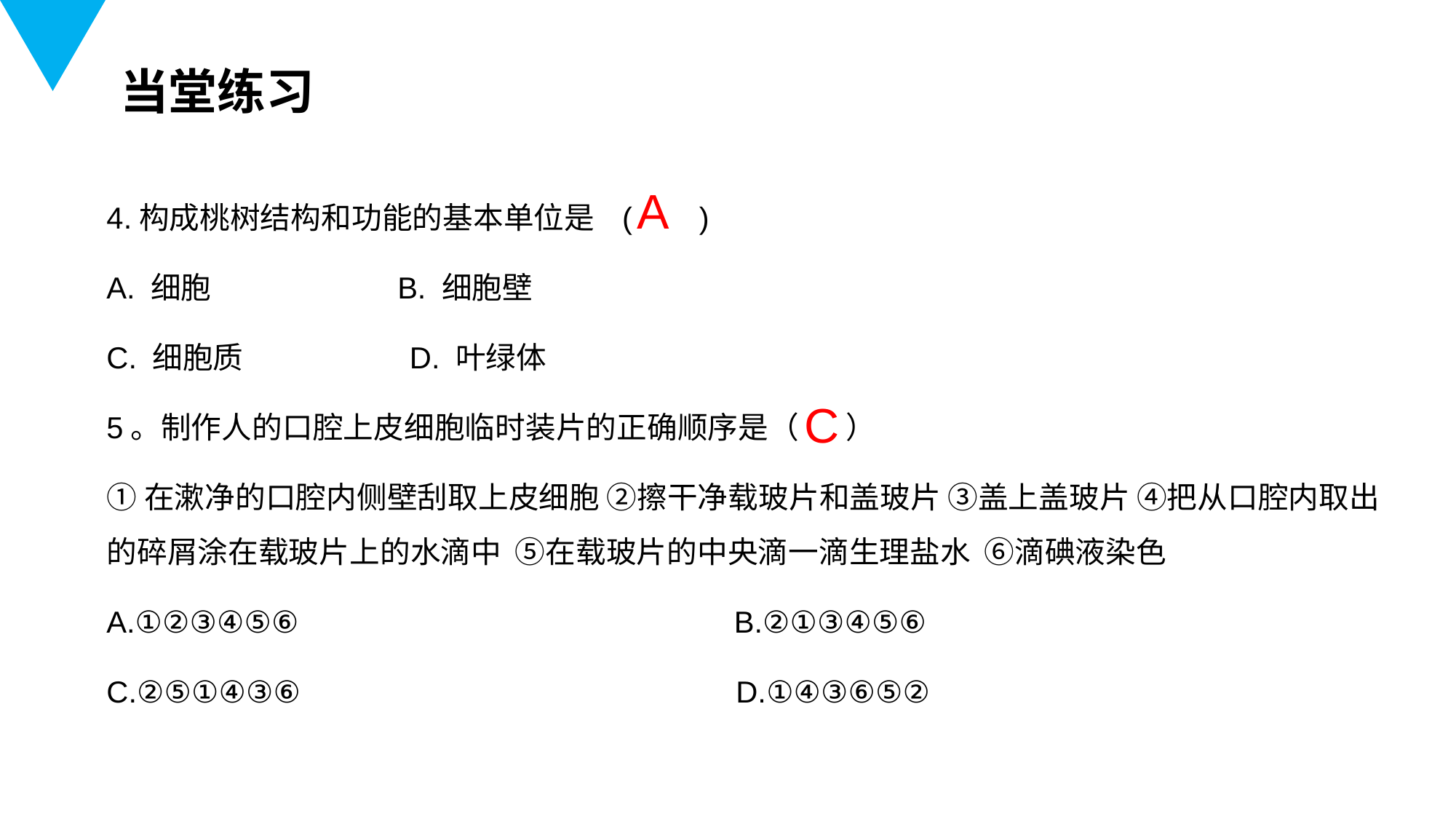

当堂练习
4.构成桃树结构和功能的基本单位是   (        )
A. 细胞 　　　　　   B. 细胞壁
C. 细胞质 　　　　　D. 叶绿体
5。制作人的口腔上皮细胞临时装片的正确顺序是（       ）
①在漱净的口腔内侧壁刮取上皮细胞 ②擦干净载玻片和盖玻片 ③盖上盖玻片 ④把从口腔内取出的碎屑涂在载玻片上的水滴中  ⑤在载玻片的中央滴一滴生理盐水  ⑥滴碘液染色
A.①②③④⑤⑥                                                    B.②①③④⑤⑥
C.②⑤①④③⑥                                                    D.①④③⑥⑤②

A
C